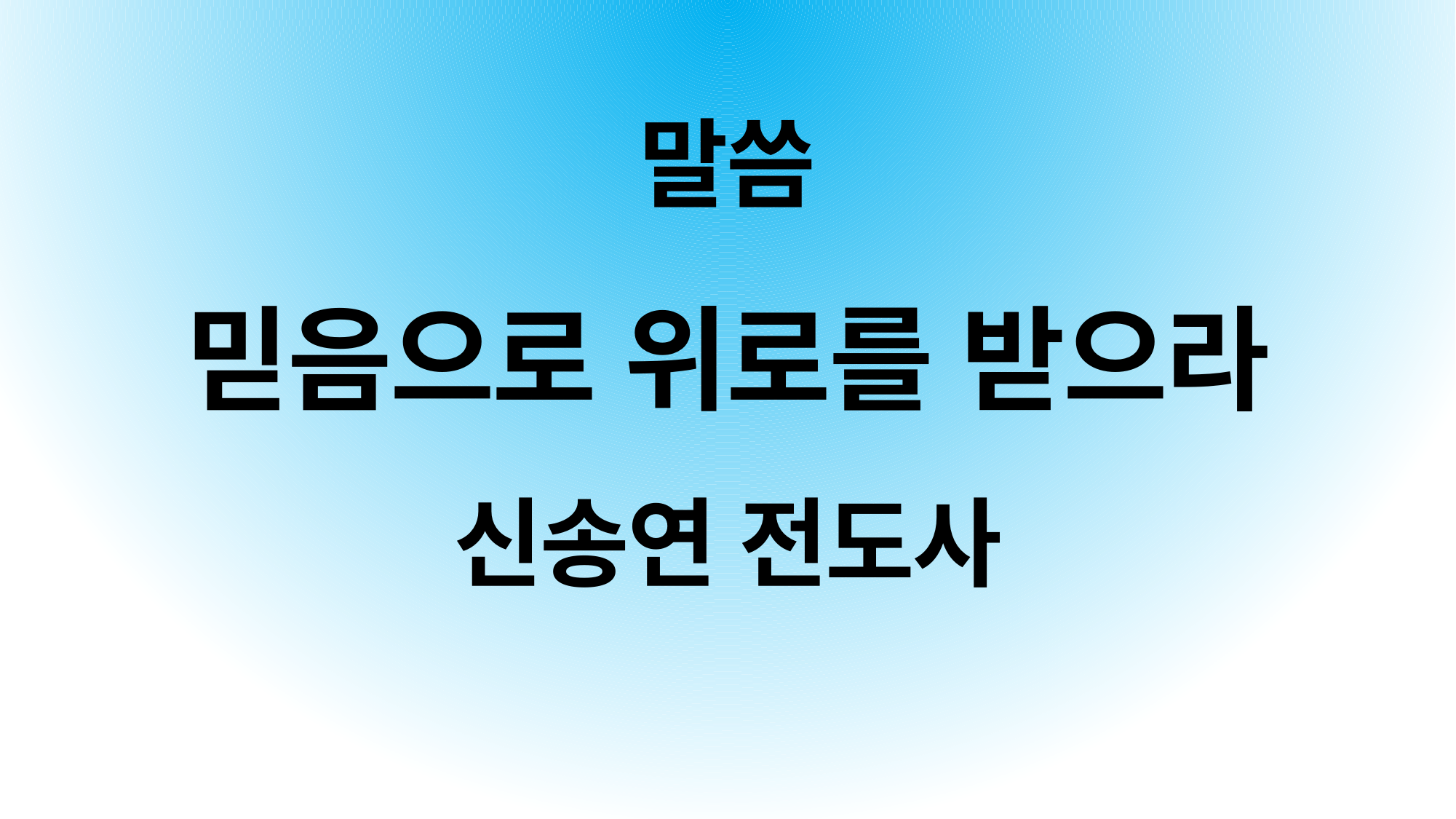

# 말씀 믿음으로 위로를 받으라 신송연 전도사